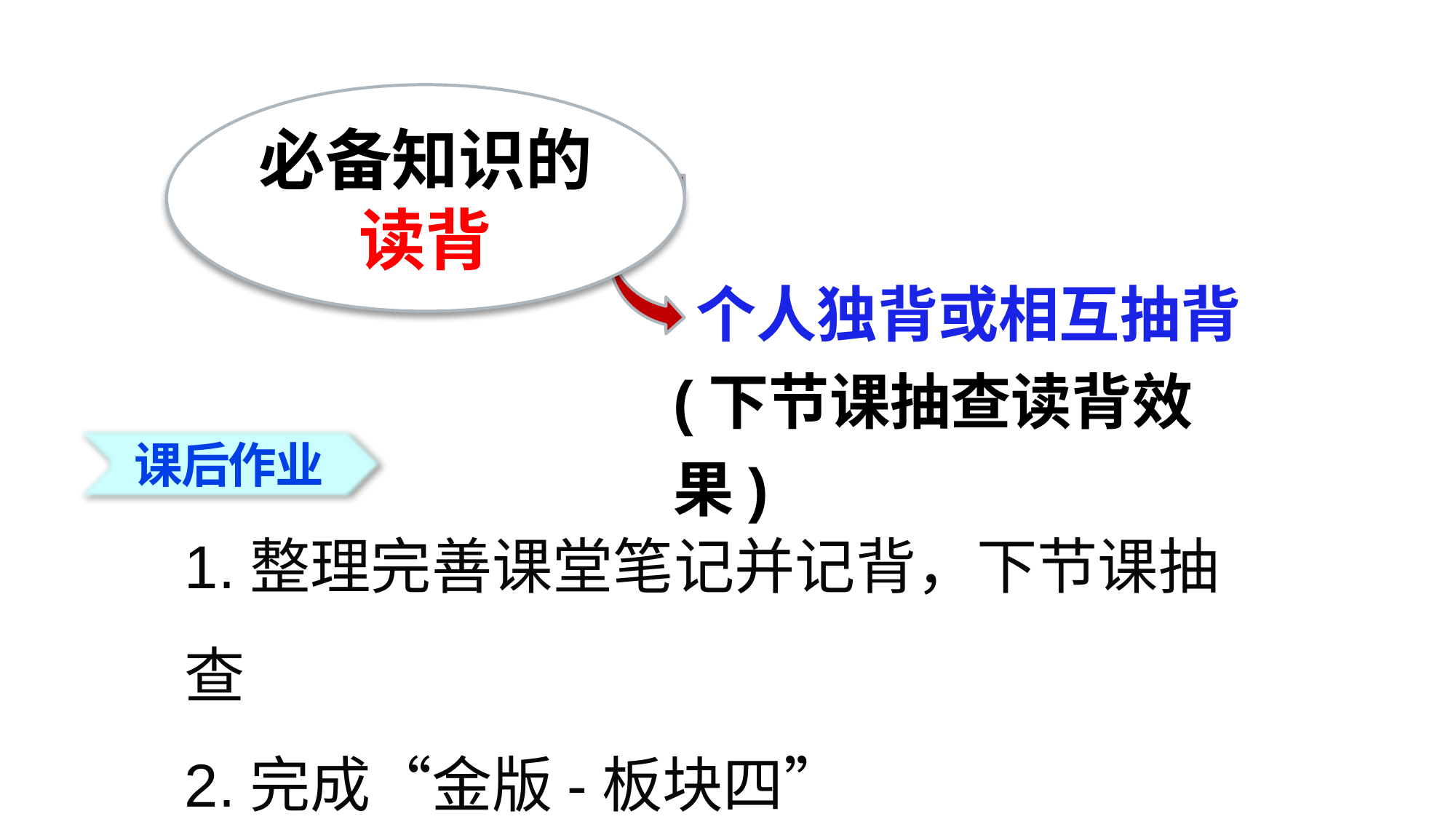

必备知识的读背

个人独背或相互抽背
(下节课抽查读背效果)
课后作业
1.整理完善课堂笔记并记背，下节课抽查
2.完成“金版-板块四”